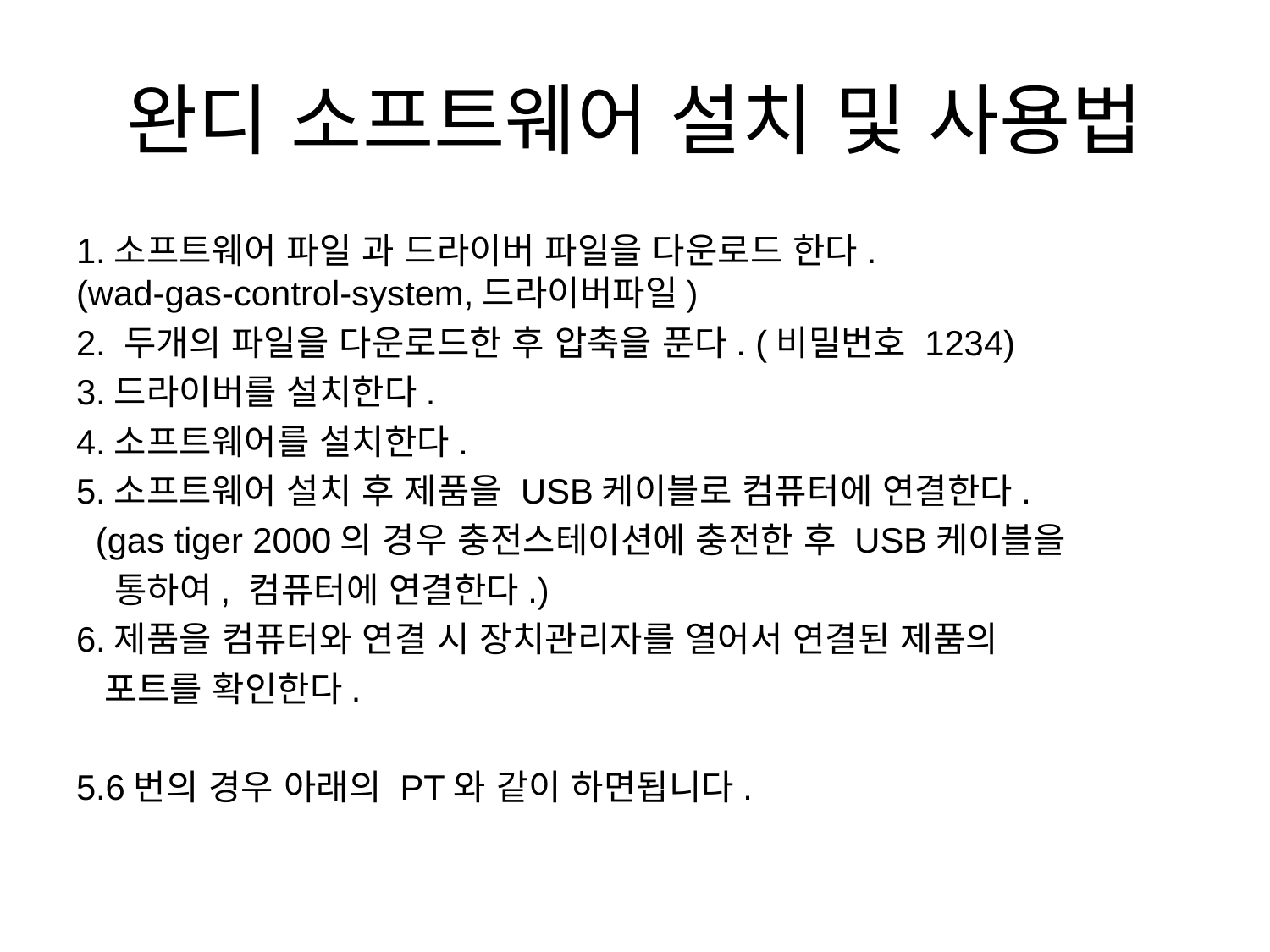

# 완디 소프트웨어 설치 및 사용법
1.소프트웨어 파일 과 드라이버 파일을 다운로드 한다.
(wad-gas-control-system,드라이버파일)
2. 두개의 파일을 다운로드한 후 압축을 푼다. (비밀번호 1234)
3.드라이버를 설치한다.
4.소프트웨어를 설치한다.
5.소프트웨어 설치 후 제품을 USB케이블로 컴퓨터에 연결한다.
  (gas tiger 2000의 경우 충전스테이션에 충전한 후 USB케이블을
   통하여, 컴퓨터에 연결한다.)
6.제품을 컴퓨터와 연결 시 장치관리자를 열어서 연결된 제품의
  포트를 확인한다.

5.6번의 경우 아래의 PT와 같이 하면됩니다.